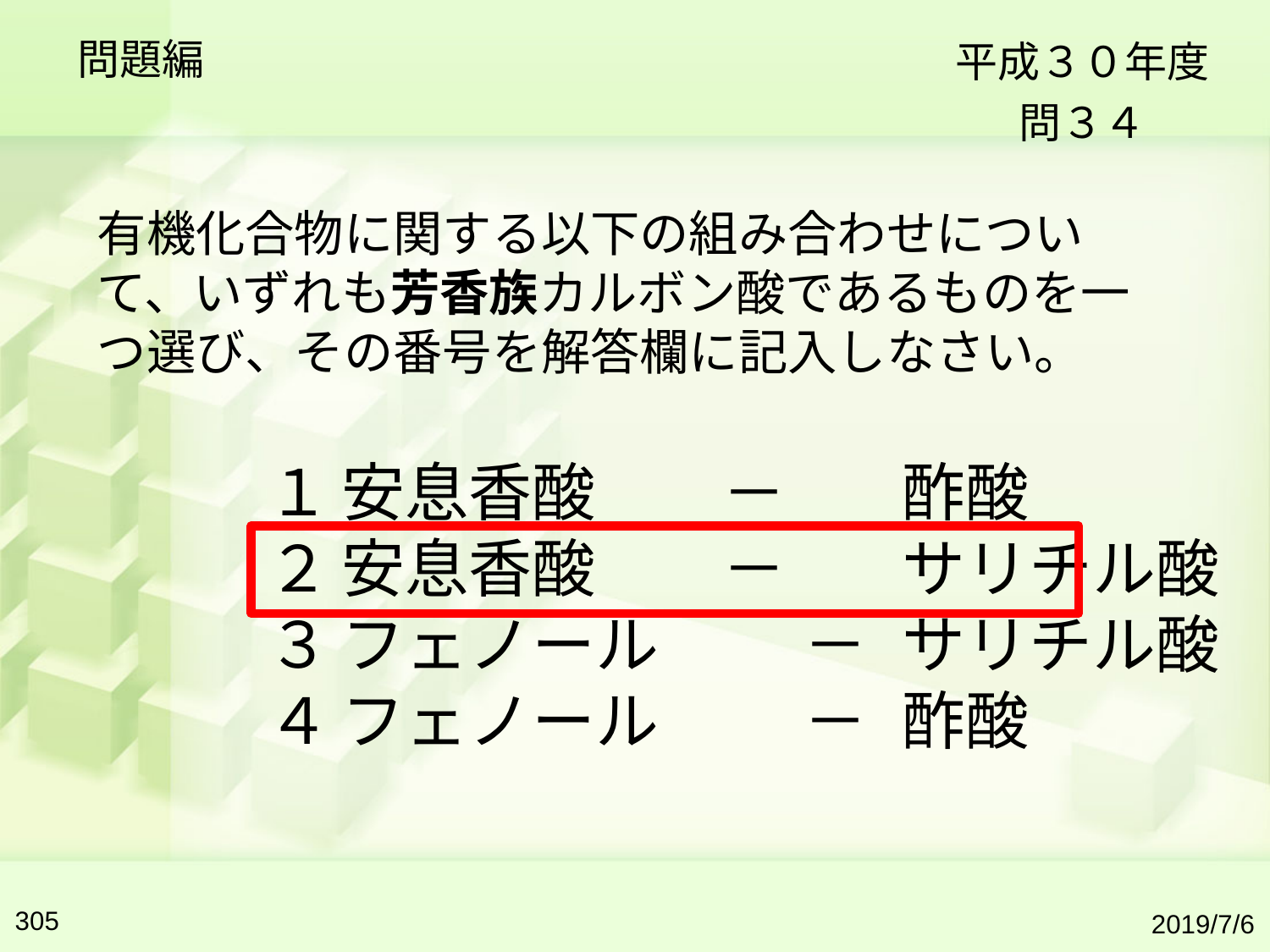

問題編
平成３０年度
問３４
有機化合物に関する以下の組み合わせについて、いずれも芳香族カルボン酸であるものを一つ選び、その番号を解答欄に記入しなさい。
１	安息香酸　　－	酢酸
２	安息香酸　　－	サリチル酸
３	フェノール	  －	サリチル酸
４	フェノール	  －	酢酸

305
2019/7/6